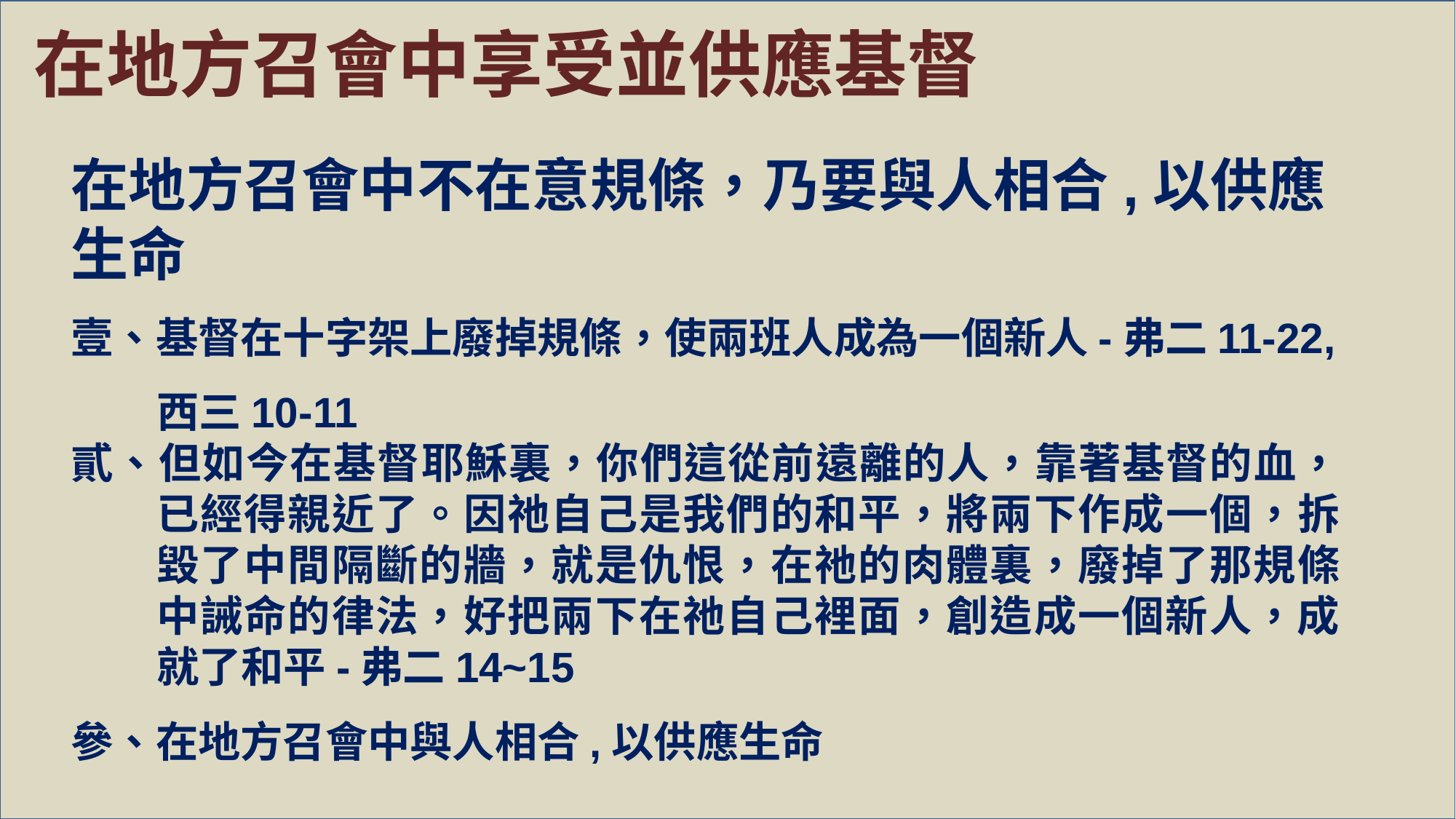

在地方召會中享受並供應基督
在地方召會中不在意規條，乃要與人相合,以供應生命
壹、基督在十字架上廢掉規條，使兩班人成為一個新人-弗二11-22,西三10-11
貳、但如今在基督耶穌裏，你們這從前遠離的人，靠著基督的血，已經得親近了。因祂自己是我們的和平，將兩下作成一個，拆毀了中間隔斷的牆，就是仇恨，在祂的肉體裏，廢掉了那規條中誡命的律法，好把兩下在祂自己裡面，創造成一個新人，成就了和平-弗二14~15
參、在地方召會中與人相合,以供應生命